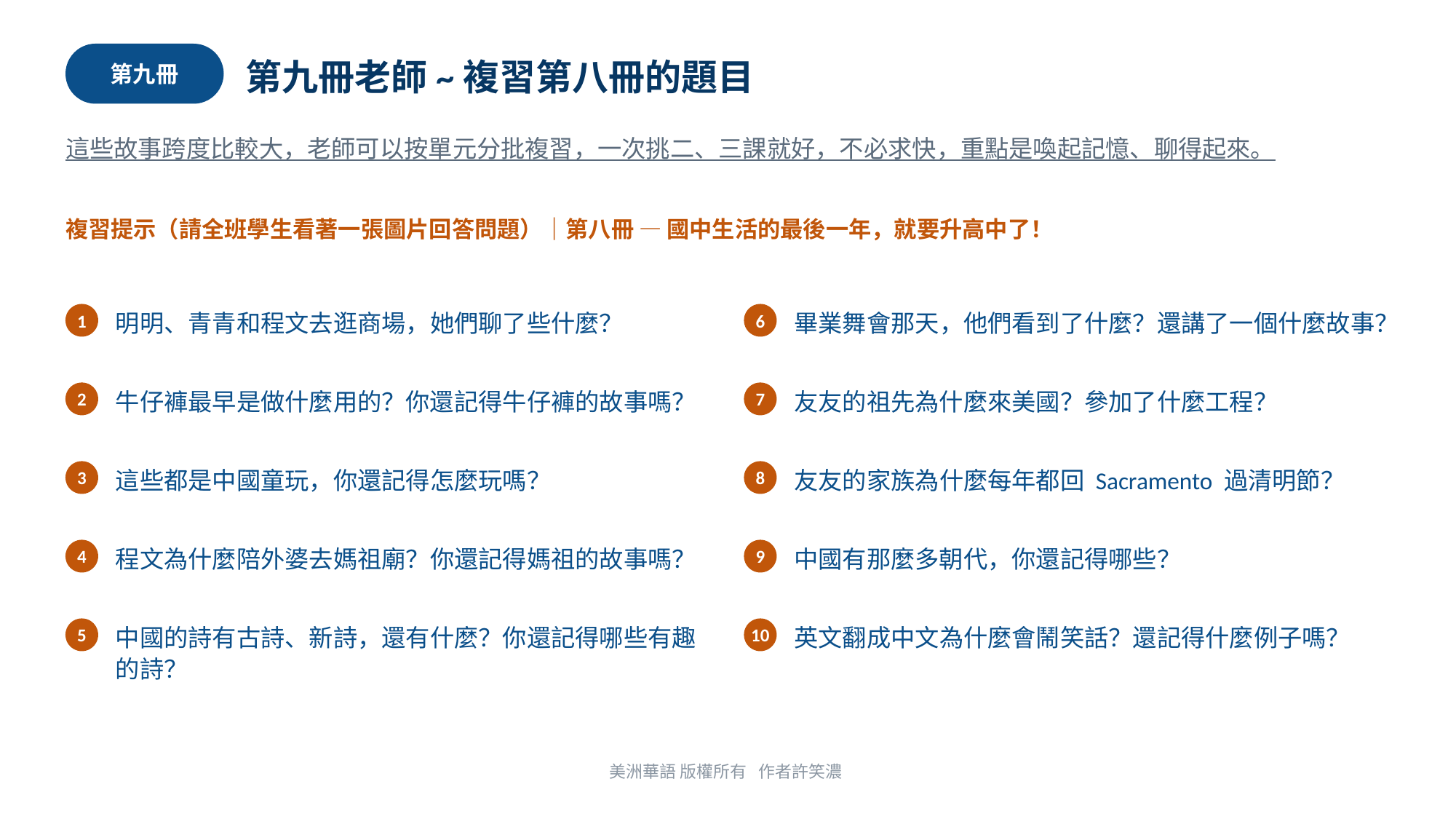

第九冊
第九冊老師~複習第八冊的題目
這些故事跨度比較大，老師可以按單元分批複習，一次挑二、三課就好，不必求快，重點是喚起記憶、聊得起來。
複習提示（請全班學生看著一張圖片回答問題）｜第八冊 — 國中生活的最後一年，就要升高中了！
1
6
明明、青青和程文去逛商場，她們聊了些什麼？
畢業舞會那天，他們看到了什麼？還講了一個什麼故事？
2
7
牛仔褲最早是做什麼用的？你還記得牛仔褲的故事嗎？
友友的祖先為什麼來美國？參加了什麼工程？
3
8
這些都是中國童玩，你還記得怎麼玩嗎？
友友的家族為什麼每年都回 Sacramento 過清明節？
4
9
程文為什麼陪外婆去媽祖廟？你還記得媽祖的故事嗎？
中國有那麼多朝代，你還記得哪些？
5
10
中國的詩有古詩、新詩，還有什麼？你還記得哪些有趣的詩？
英文翻成中文為什麼會鬧笑話？還記得什麼例子嗎？
美洲華語 版權所有   作者許笑濃